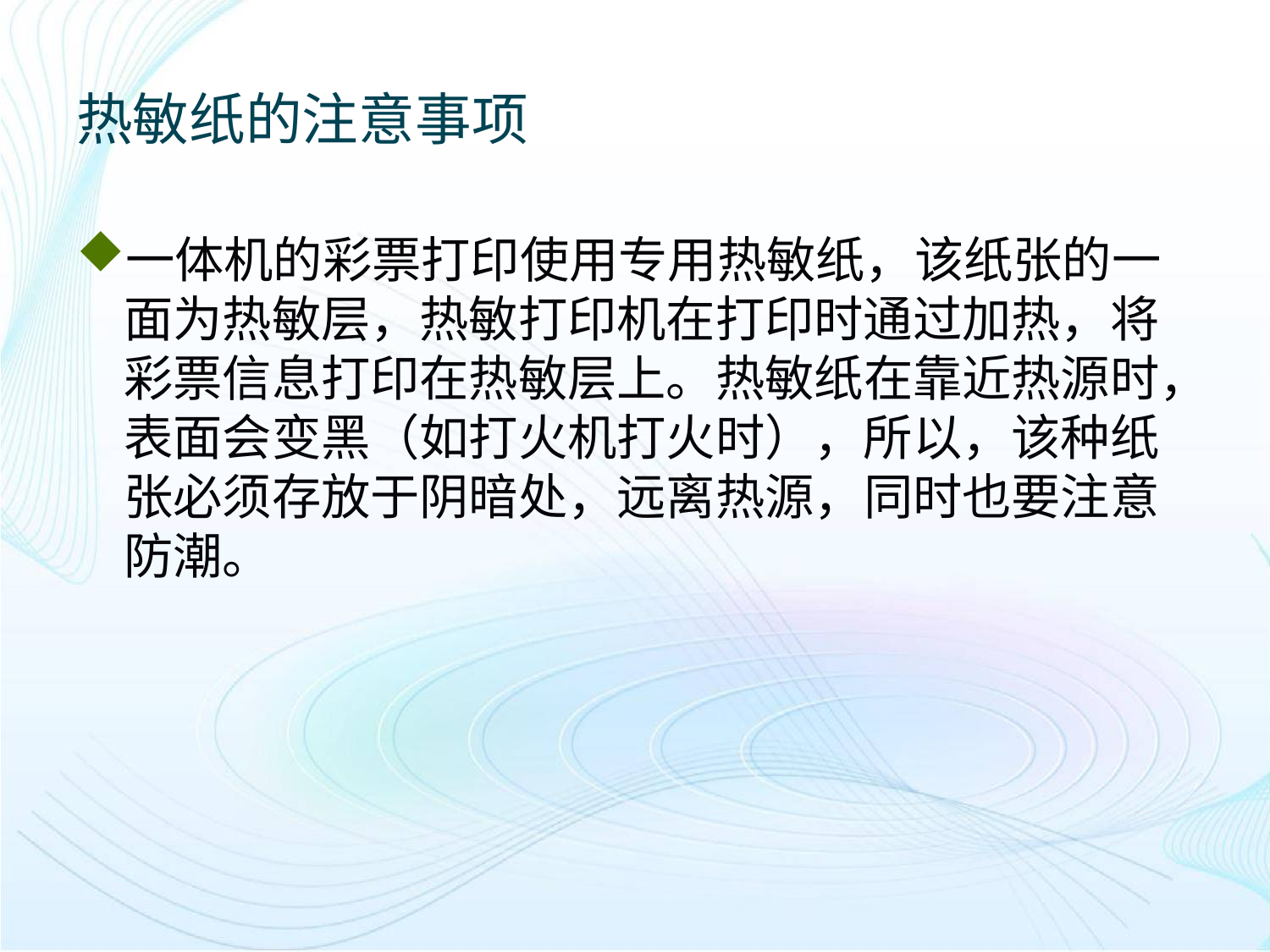

# 热敏纸的注意事项
一体机的彩票打印使用专用热敏纸，该纸张的一面为热敏层，热敏打印机在打印时通过加热，将彩票信息打印在热敏层上。热敏纸在靠近热源时，表面会变黑（如打火机打火时），所以，该种纸张必须存放于阴暗处，远离热源，同时也要注意防潮。